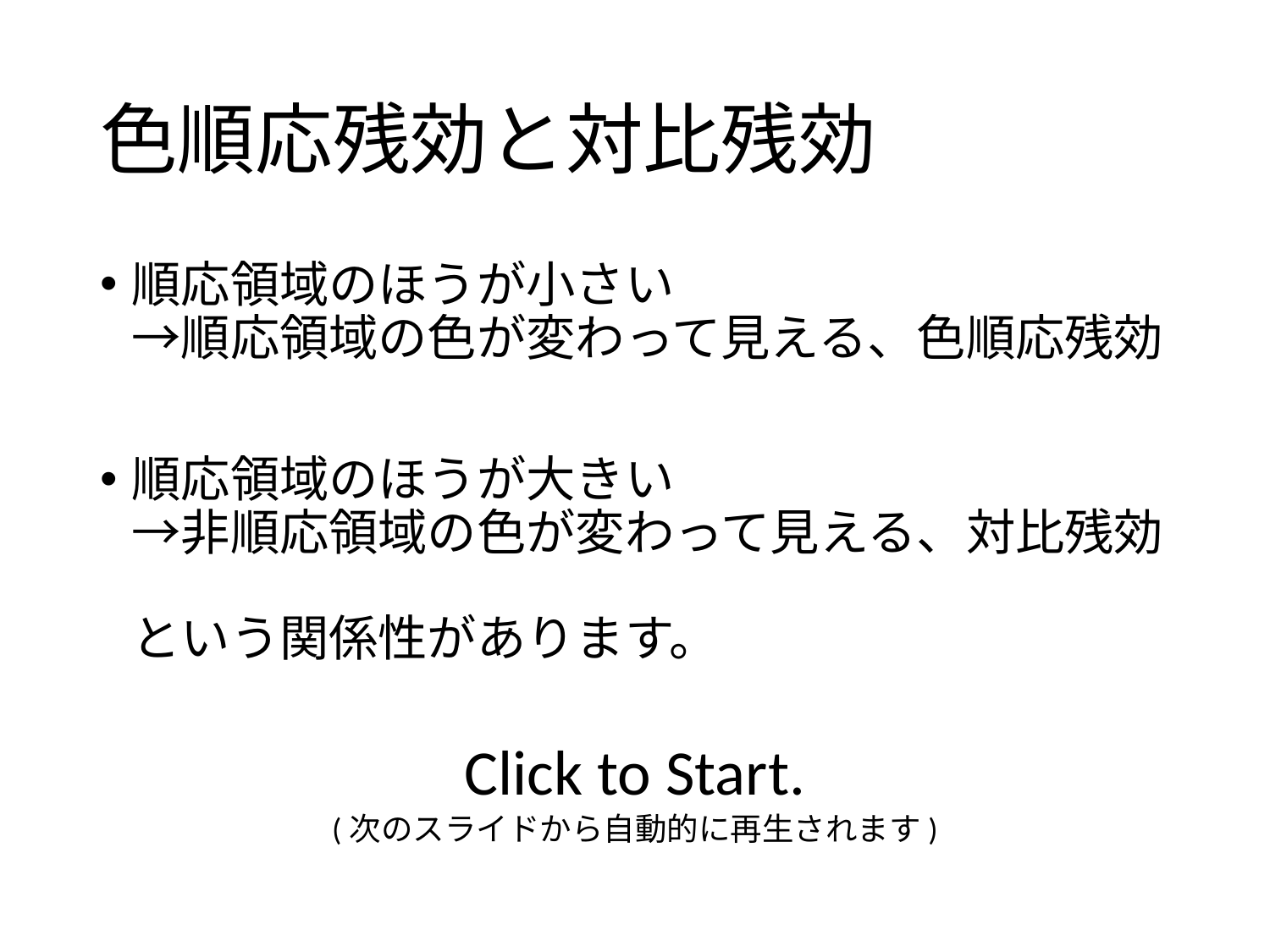

# 色順応残効と対比残効
順応領域のほうが小さい
→順応領域の色が変わって見える、色順応残効

順応領域のほうが大きい
→非順応領域の色が変わって見える、対比残効
という関係性があります。
Click to Start.
(次のスライドから自動的に再生されます)